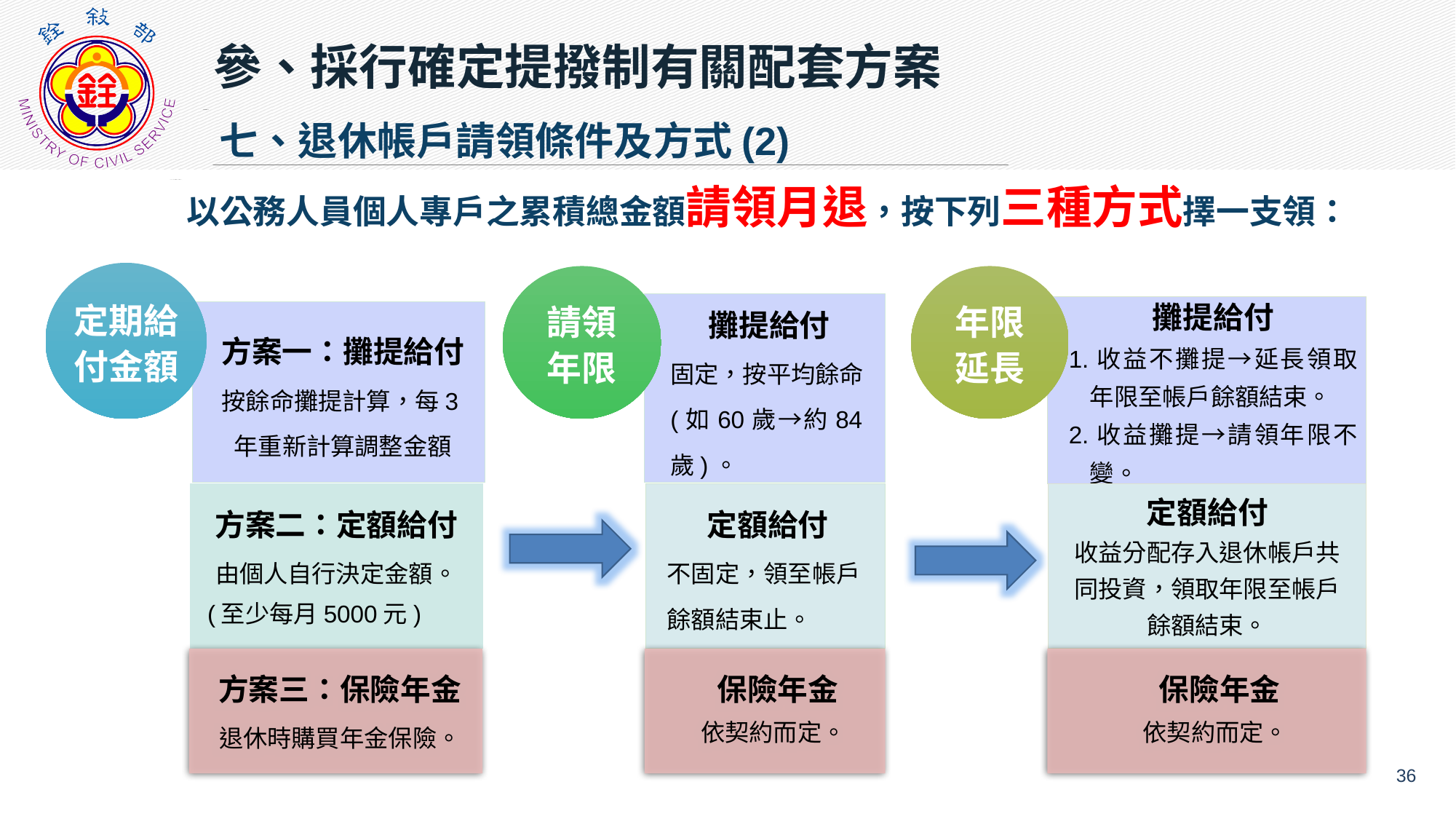

參、採行確定提撥制有關配套方案
七、退休帳戶請領條件及方式(2)
以公務人員個人專戶之累積總金額請領月退，按下列三種方式擇一支領：
定期給付金額
請領
年限
年限
延長
攤提給付
固定，按平均餘命(如60歲→約84歲)。
攤提給付
1.收益不攤提→延長領取年限至帳戶餘額結束。
2.收益攤提→請領年限不變。
方案一：攤提給付
按餘命攤提計算，每3年重新計算調整金額
方案二：定額給付
由個人自行決定金額。
(至少每月5000元)
定額給付
不固定，領至帳戶餘額結束止。
定額給付
收益分配存入退休帳戶共同投資，領取年限至帳戶餘額結束。

方案三：保險年金
退休時購買年金保險。
保險年金
依契約而定。
保險年金
依契約而定。